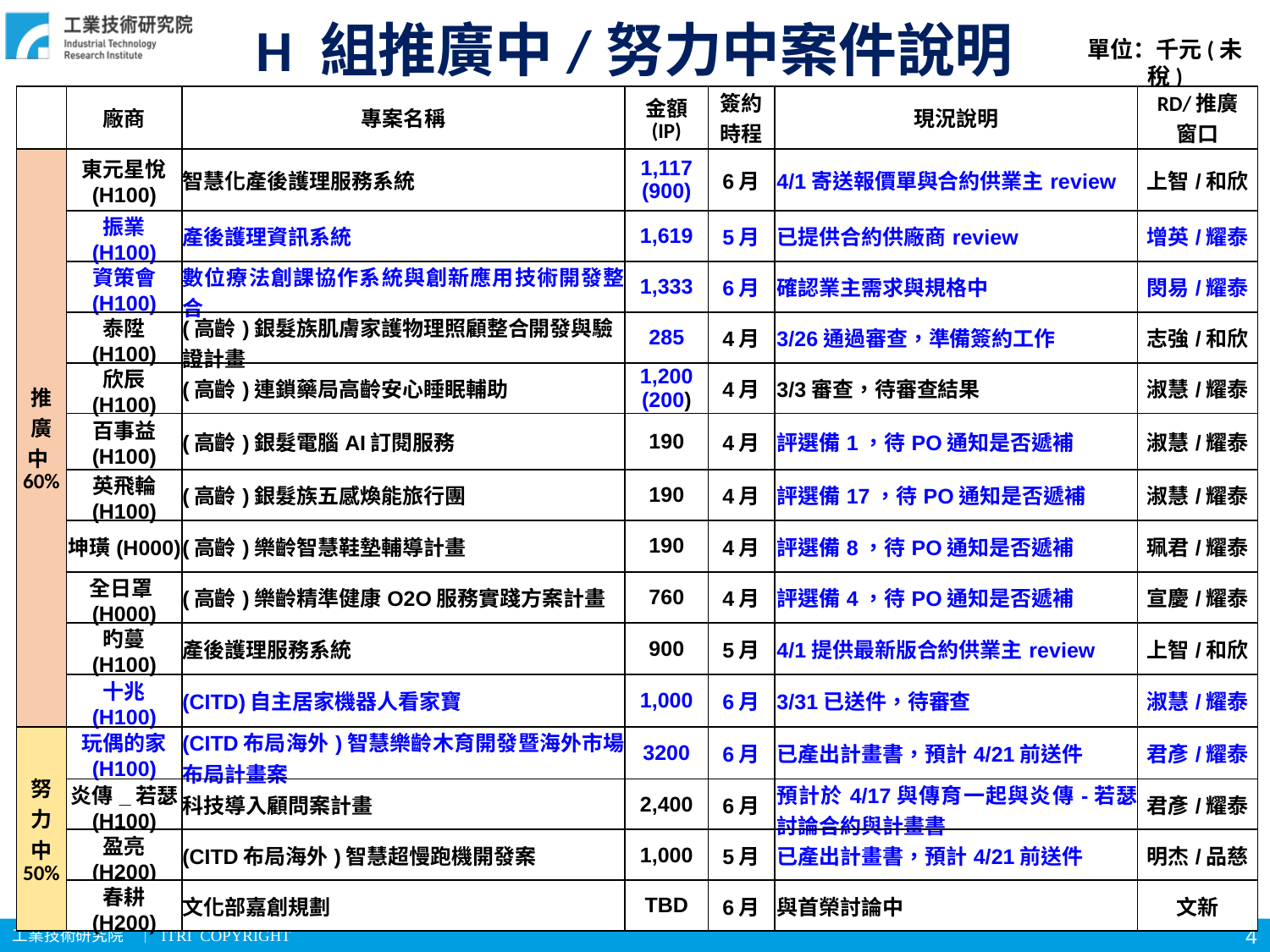

# H 組推廣中/努力中案件說明
單位：千元(未稅)
|  | 廠商 | 專案名稱 | 金額 (IP) | 簽約 時程 | 現況說明 | RD/推廣 窗口 |
| --- | --- | --- | --- | --- | --- | --- |
| 推 廣 中60% | 東元星悅 (H100) | 智慧化產後護理服務系統 | 1,117 (900) | 6月 | 4/1寄送報價單與合約供業主review | 上智/和欣 |
|  | 振業 (H100) | 產後護理資訊系統 | 1,619 | 5月 | 已提供合約供廠商review | 增英/耀泰 |
|  | 資策會 (H100) | 數位療法創課協作系統與創新應用技術開發整合 | 1,333 | 6月 | 確認業主需求與規格中 | 閔易/耀泰 |
|  | 泰陞 (H100) | (高齡)銀髮族肌膚家護物理照顧整合開發與驗證計畫 | 285 | 4月 | 3/26通過審查，準備簽約工作 | 志強/和欣 |
|  | 欣辰 (H100) | (高齡)連鎖藥局高齡安心睡眠輔助 | 1,200 (200) | 4月 | 3/3審查，待審查結果 | 淑慧/耀泰 |
|  | 百事益 (H100) | (高齡)銀髮電腦AI訂閱服務 | 190 | 4月 | 評選備1，待PO通知是否遞補 | 淑慧/耀泰 |
|  | 英飛輪 (H100) | (高齡)銀髮族五感煥能旅行團 | 190 | 4月 | 評選備17，待PO通知是否遞補 | 淑慧/耀泰 |
|  | 坤璜(H000) | (高齡)樂齡智慧鞋墊輔導計畫 | 190 | 4月 | 評選備8，待PO通知是否遞補 | 珮君/耀泰 |
|  | 全日罩(H000) | (高齡)樂齡精準健康O2O服務實踐方案計畫 | 760 | 4月 | 評選備4，待PO通知是否遞補 | 宣慶/耀泰 |
|  | 旳蔓 (H100) | 產後護理服務系統 | 900 | 5月 | 4/1提供最新版合約供業主review | 上智/和欣 |
|  | 十兆 (H100) | (CITD)自主居家機器人看家寶 | 1,000 | 6月 | 3/31已送件，待審查 | 淑慧/耀泰 |
| 努 力 中 50% | 玩偶的家 (H100) | (CITD布局海外)智慧樂齡木育開發暨海外市場布局計畫案 | 3200 | 6月 | 已產出計畫書，預計4/21前送件 | 君彥/耀泰 |
| 努 力 中 50% | 炎傳\_若瑟 (H100) | 科技導入顧問案計畫 | 2,400 | 6月 | 預計於4/17與傳育一起與炎傳-若瑟討論合約與計畫書 | 君彥/耀泰 |
|  | 盈亮 (H200) | (CITD布局海外)智慧超慢跑機開發案 | 1,000 | 5月 | 已產出計畫書，預計4/21前送件 | 明杰/品慈 |
|  | 春耕 (H200) | 文化部嘉創規劃 | TBD | 6月 | 與首榮討論中 | 文新 |